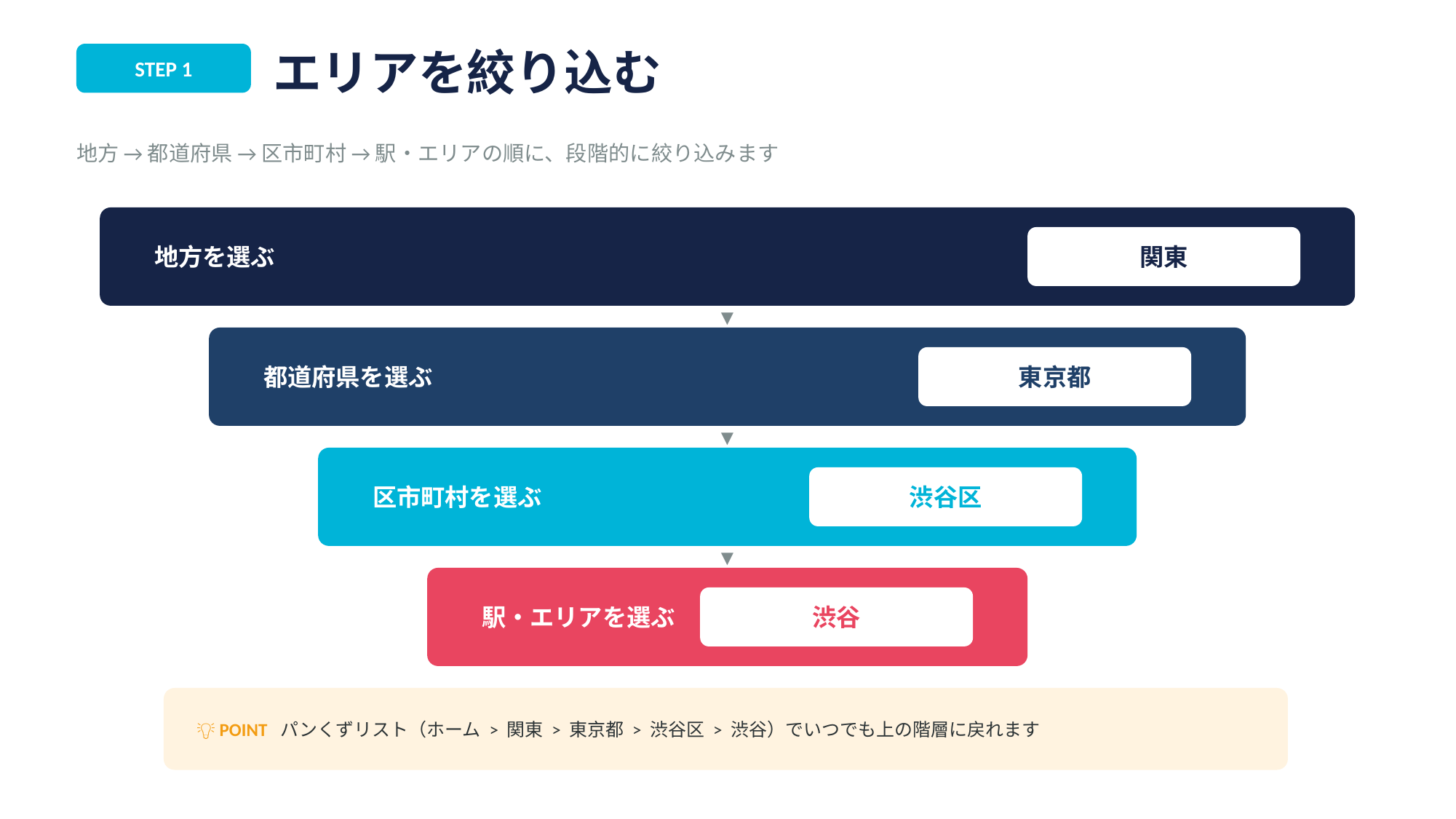

エリアを絞り込む

STEP 1
地方 → 都道府県 → 区市町村 → 駅・エリアの順に、段階的に絞り込みます

地方を選ぶ

関東
▼

都道府県を選ぶ

東京都
▼

区市町村を選ぶ

渋谷区
▼

駅・エリアを選ぶ

渋谷

💡 POINT  パンくずリスト（ホーム > 関東 > 東京都 > 渋谷区 > 渋谷）でいつでも上の階層に戻れます